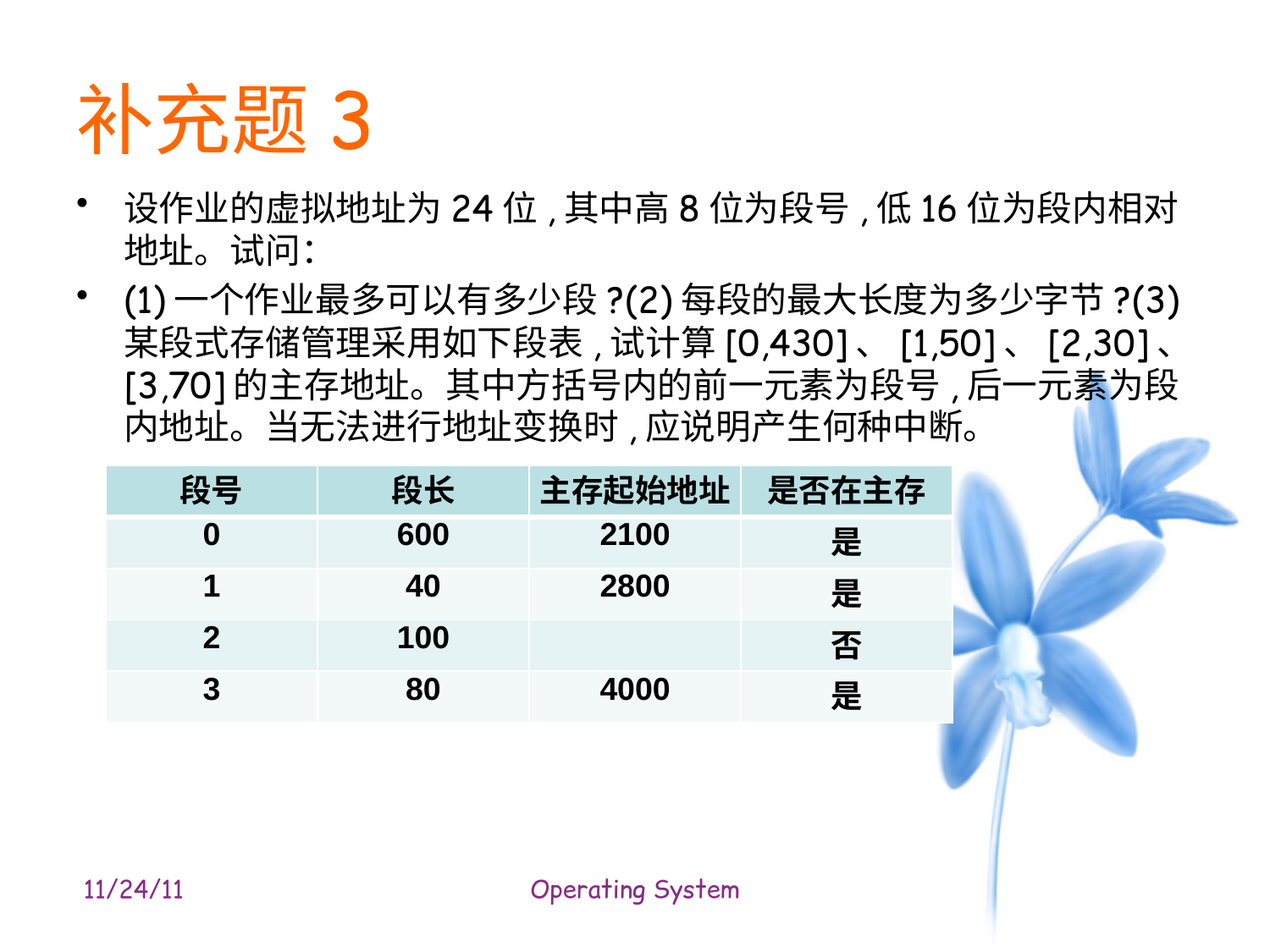

# 补充题3
设作业的虚拟地址为24位,其中高8位为段号,低16位为段内相对地址。试问：
(1)一个作业最多可以有多少段?(2)每段的最大长度为多少字节?(3)某段式存储管理采用如下段表,试计算[0,430]、[1,50]、[2,30]、[3,70]的主存地址。其中方括号内的前一元素为段号,后一元素为段内地址。当无法进行地址变换时,应说明产生何种中断。

| 段号 | 段长 | 主存起始地址 | 是否在主存 |
| --- | --- | --- | --- |
| 0 | 600 | 2100 | 是 |
| 1 | 40 | 2800 | 是 |
| 2 | 100 |  | 否 |
| 3 | 80 | 4000 | 是 |
 11/24/11

Operating System